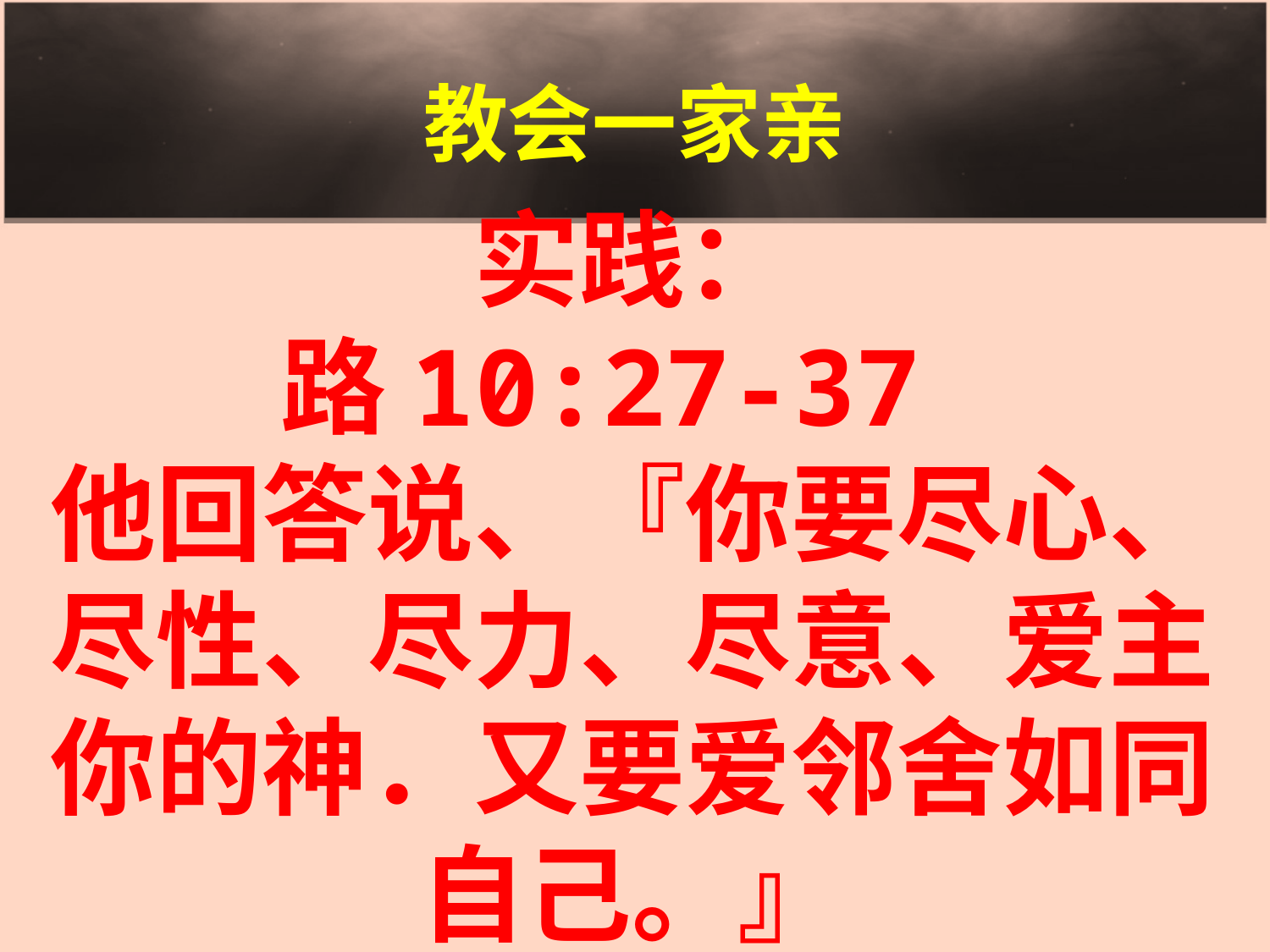

教会一家亲
实践：
路10:27-37
他回答说、『你要尽心、尽性、尽力、尽意、爱主你的神．又要爱邻舍如同自己。』